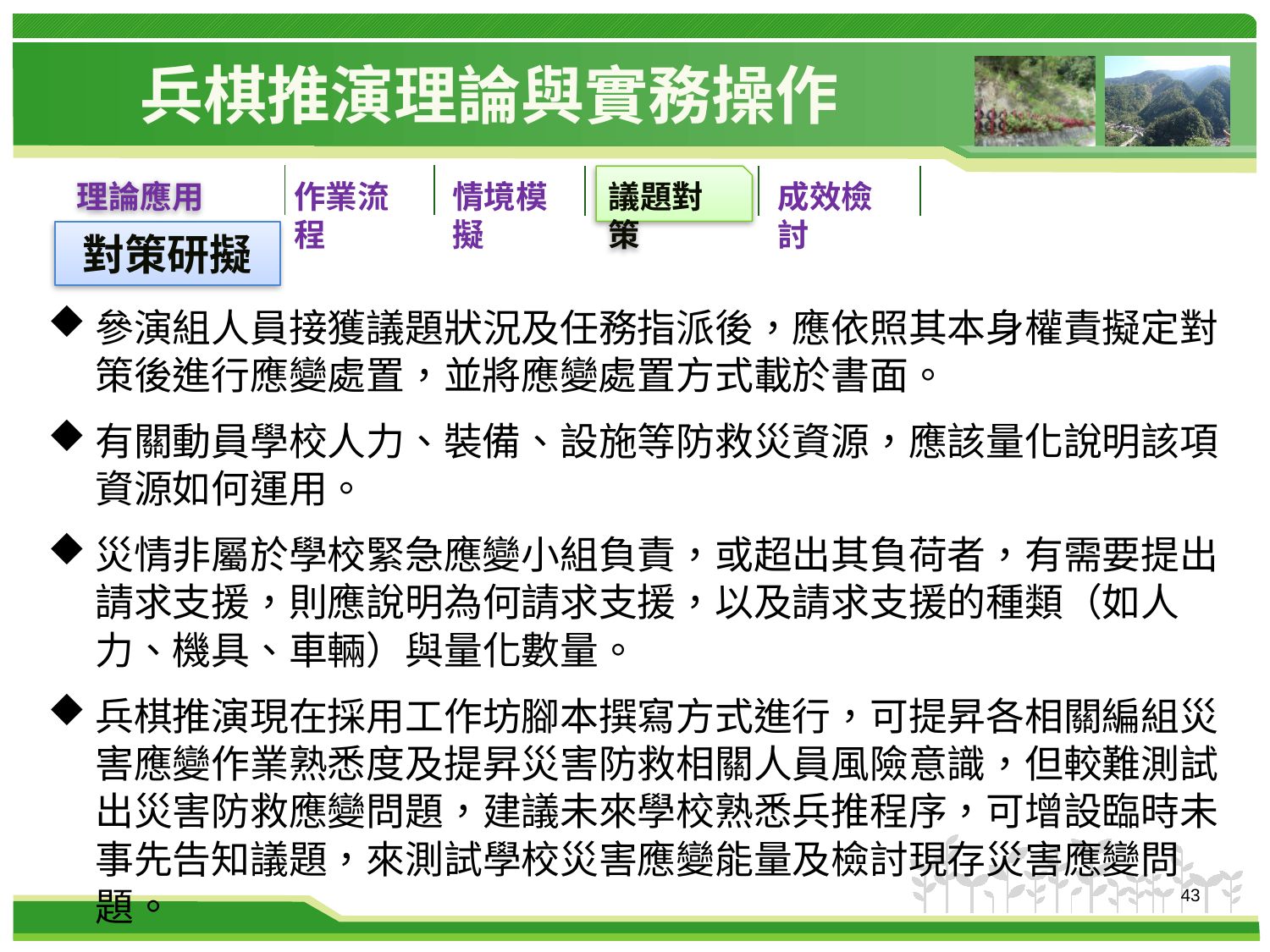

# 兵棋推演理論與實務操作
理論應用
作業流程
情境模擬
議題對策
成效檢討
對策研擬
參演組人員接獲議題狀況及任務指派後，應依照其本身權責擬定對策後進行應變處置，並將應變處置方式載於書面。
有關動員學校人力、裝備、設施等防救災資源，應該量化說明該項資源如何運用。
災情非屬於學校緊急應變小組負責，或超出其負荷者，有需要提出請求支援，則應說明為何請求支援，以及請求支援的種類（如人力、機具、車輛）與量化數量。
兵棋推演現在採用工作坊腳本撰寫方式進行，可提昇各相關編組災害應變作業熟悉度及提昇災害防救相關人員風險意識，但較難測試出災害防救應變問題，建議未來學校熟悉兵推程序，可增設臨時未事先告知議題，來測試學校災害應變能量及檢討現存災害應變問題。
43